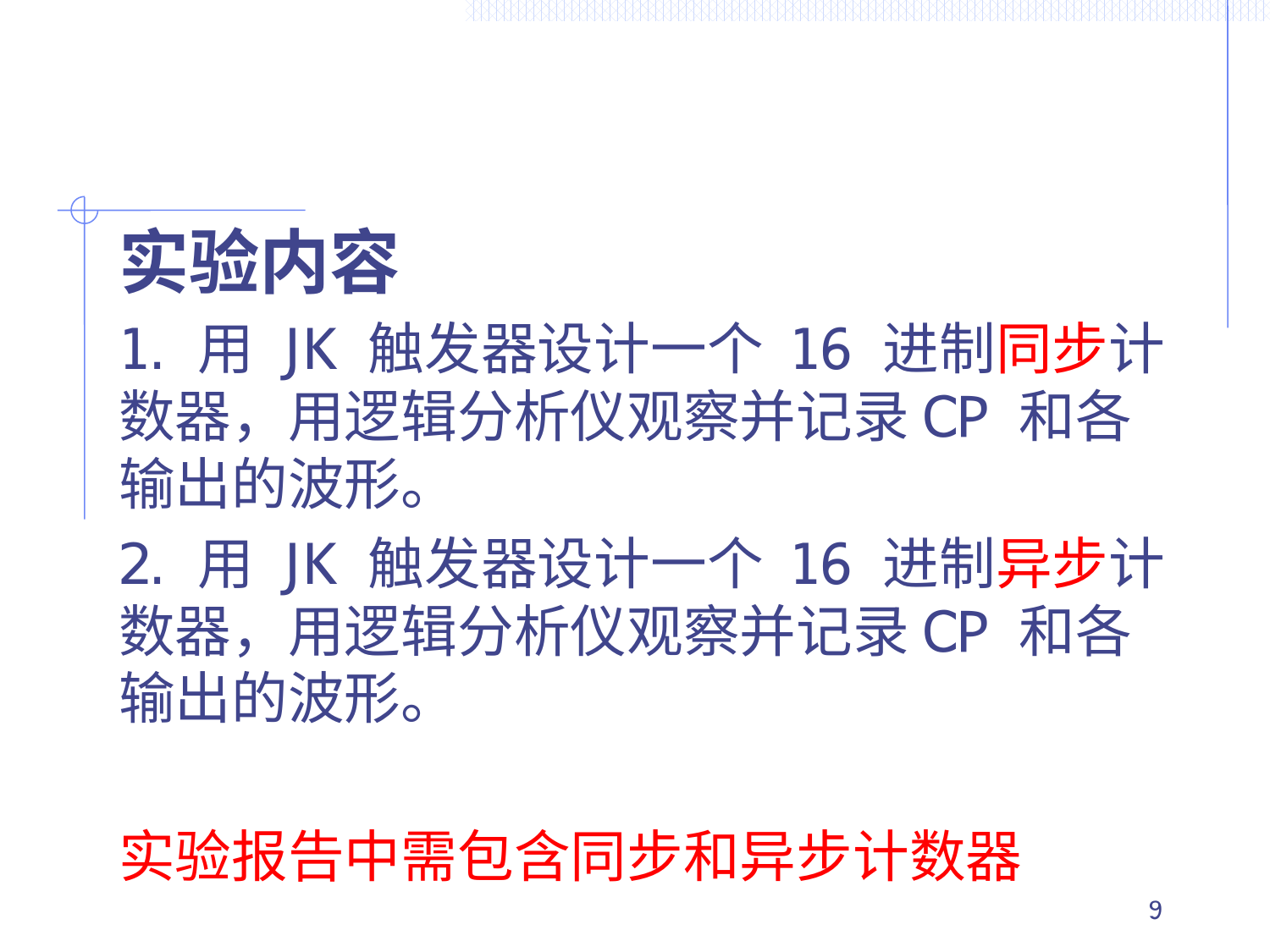

实验内容
1. 用 JK 触发器设计一个 16 进制同步计数器，用逻辑分析仪观察并记录CP 和各输出的波形。
2. 用 JK 触发器设计一个 16 进制异步计数器，用逻辑分析仪观察并记录CP 和各输出的波形。

实验报告中需包含同步和异步计数器
9